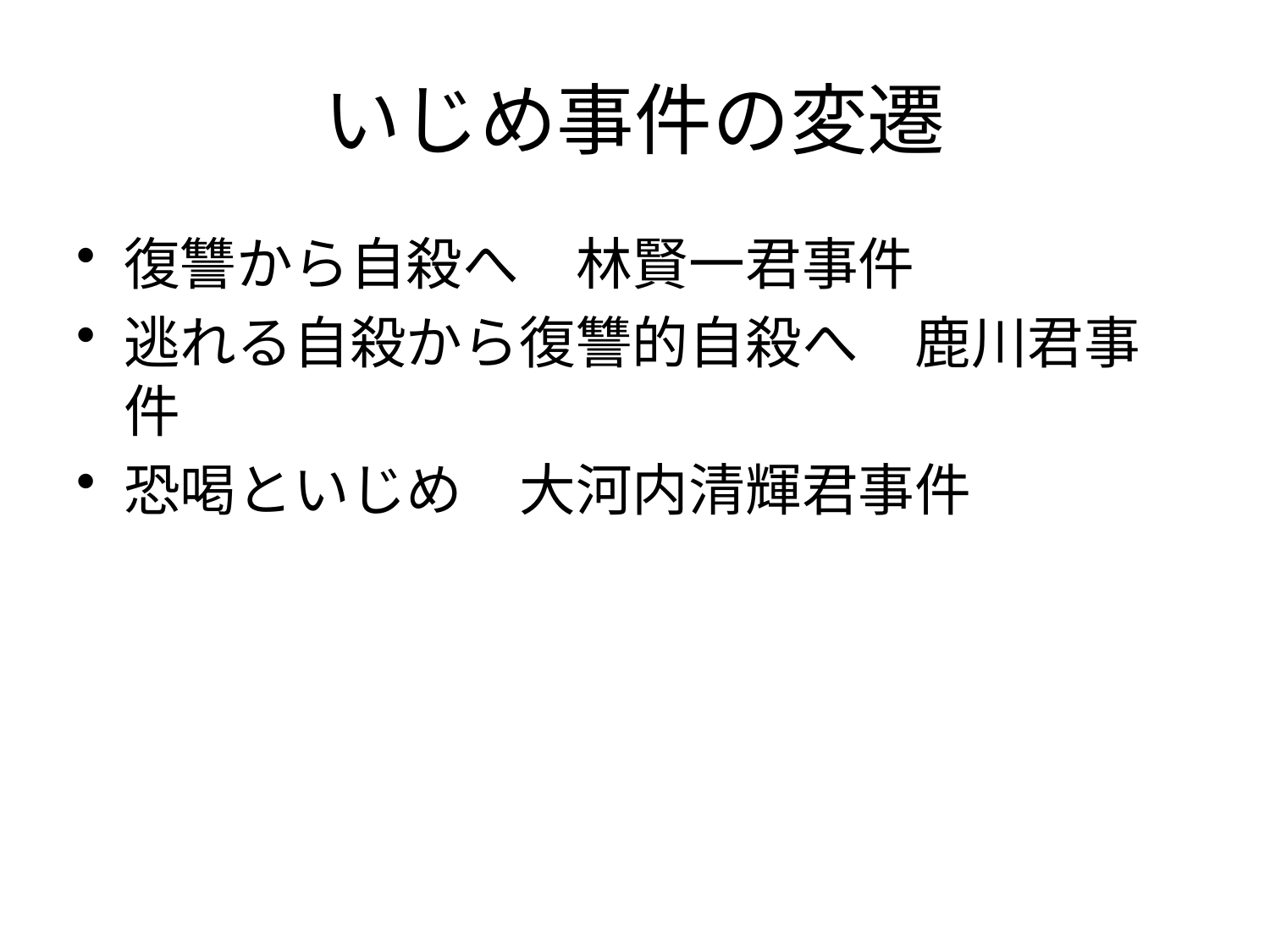

# いじめ事件の変遷
復讐から自殺へ　林賢一君事件
逃れる自殺から復讐的自殺へ　鹿川君事件
恐喝といじめ　大河内清輝君事件